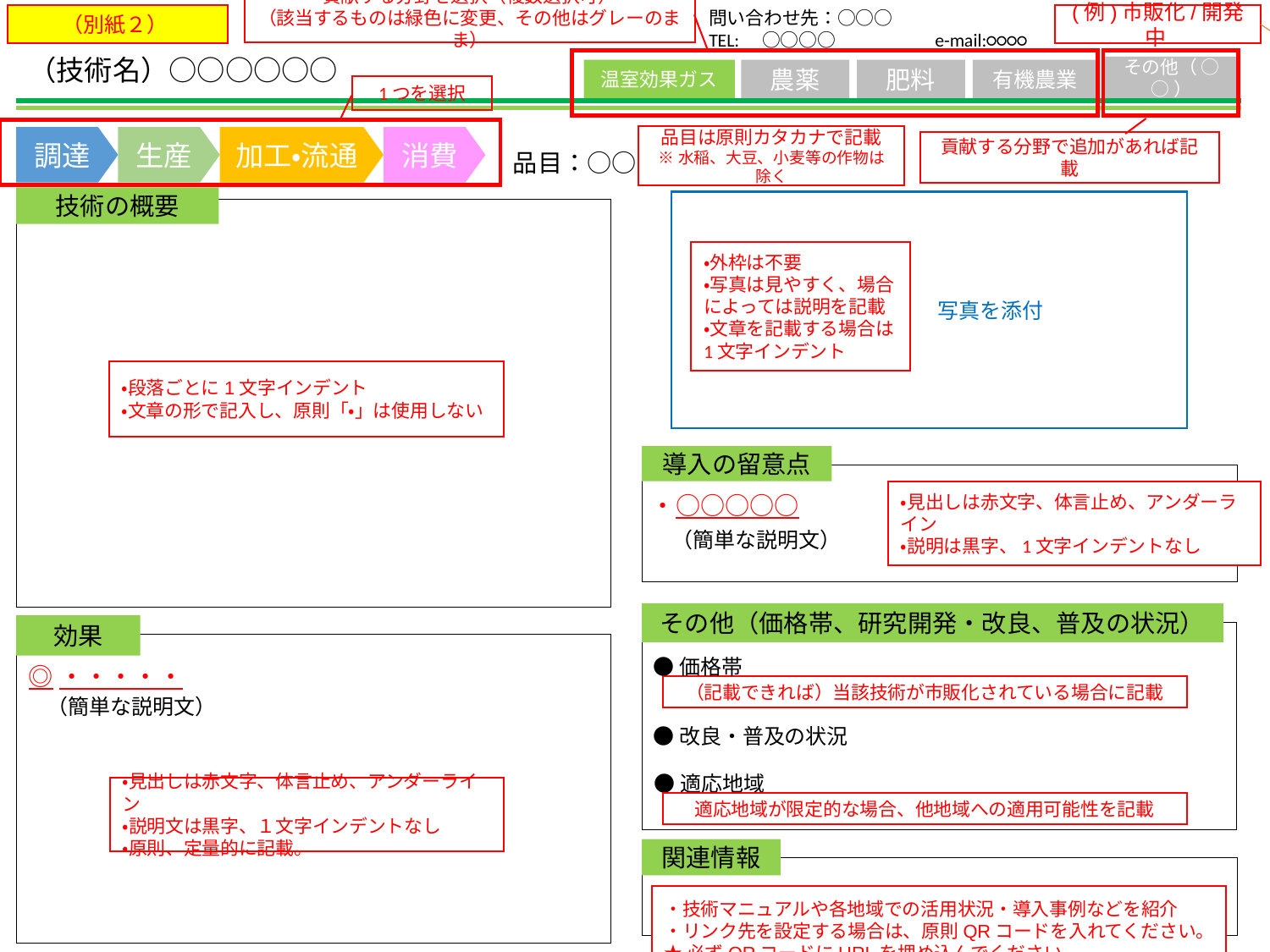

貢献する分野を選択（複数選択可）
（該当するものは緑色に変更、その他はグレーのまま）
（別紙２）
(例)市販化/開発中
問い合わせ先：○○○
TEL:　○○○○　                   e-mail:○○○○
【全体的な注意事項】
・字体は「メイリオ」に統一
・年号は西暦に統一
（技術名）○○○○○○

その他（ ○○ ）
温室効果ガス
農薬
肥料
有機農業
1つを選択

品目は原則カタカナで記載
※水稲、大豆、小麦等の作物は除く
調達
生産
加工・流通
消費
貢献する分野で追加があれば記載
品目：○○
いずれかを選択してください
①市販化②公開③市販製品の利用④公開⑤市販化予定⑥試験運用中

①～⑥において、「技術改良中」、「対応作物拡大中」など研究が続いている場合は【○○○○/開発中】としてください。
技術の概要
　　　　　　写真を添付

・外枠は不要
・写真は見やすく、場合によっては説明を記載
・文章を記載する場合は1文字インデント
・段落ごとに1文字インデント
・文章の形で記入し、原則「・」は使用しない
導入の留意点

・見出しは赤文字、体言止め、アンダーライン
・説明は黒字、1文字インデントなし
・○○○○○
（簡単な説明文）
その他（価格帯、研究開発・改良、普及の状況）
効果

●価格帯
◎・・・・・
（記載できれば）当該技術が市販化されている場合に記載
（簡単な説明文）
●改良・普及の状況
●適応地域
・見出しは赤文字、体言止め、アンダーライン
・説明文は黒字、１文字インデントなし
・原則、定量的に記載。
適応地域が限定的な場合、他地域への適用可能性を記載
関連情報

・技術マニュアルや各地域での活用状況・導入事例などを紹介
・リンク先を設定する場合は、原則QRコードを入れてください。
★必ずQRコードにURLを埋め込んでください